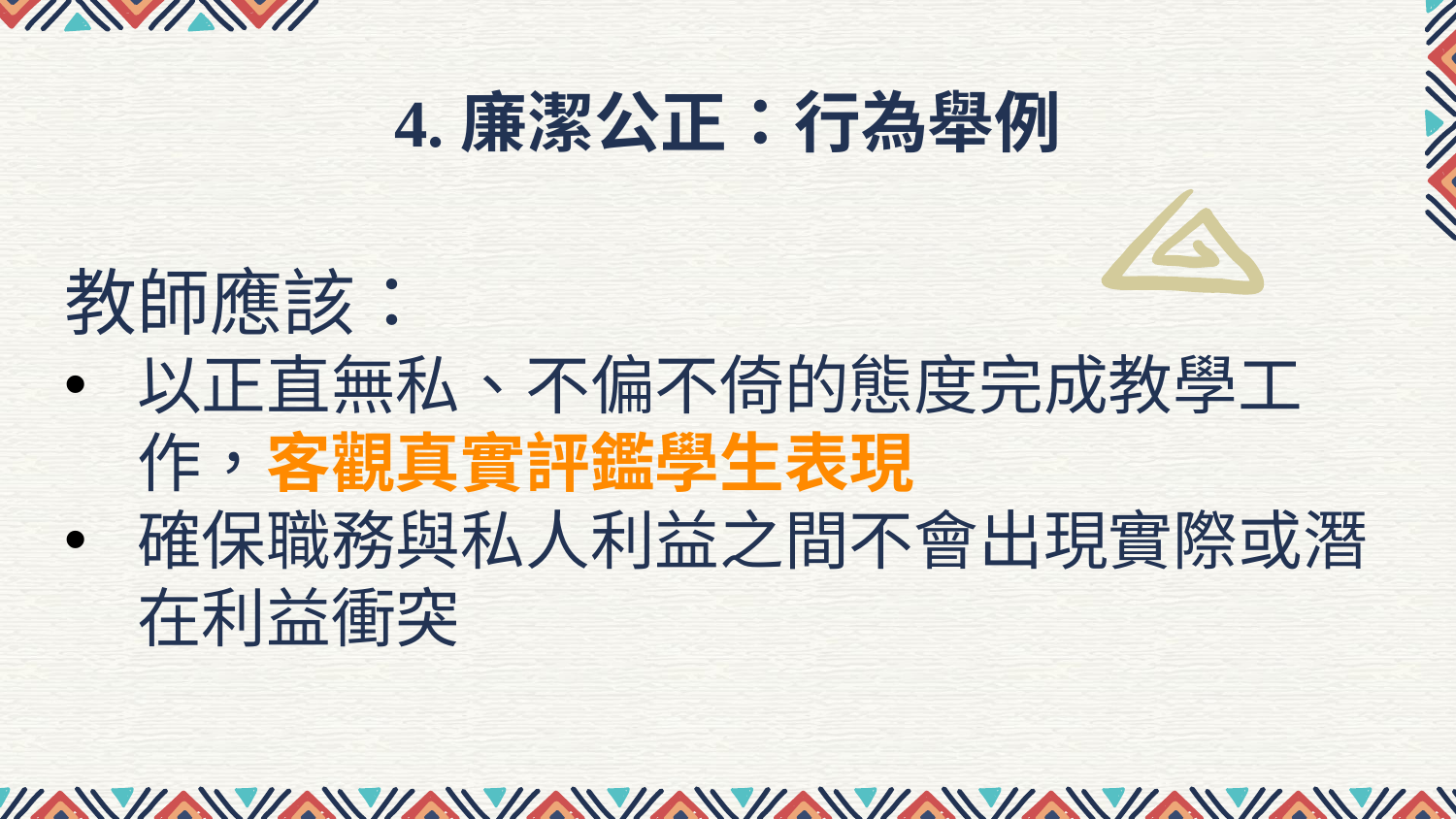

# 4.廉潔公正：行為舉例

教師應該：
以正直無私、不偏不倚的態度完成教學工作，客觀真實評鑑學生表現
確保職務與私人利益之間不會出現實際或潛在利益衝突